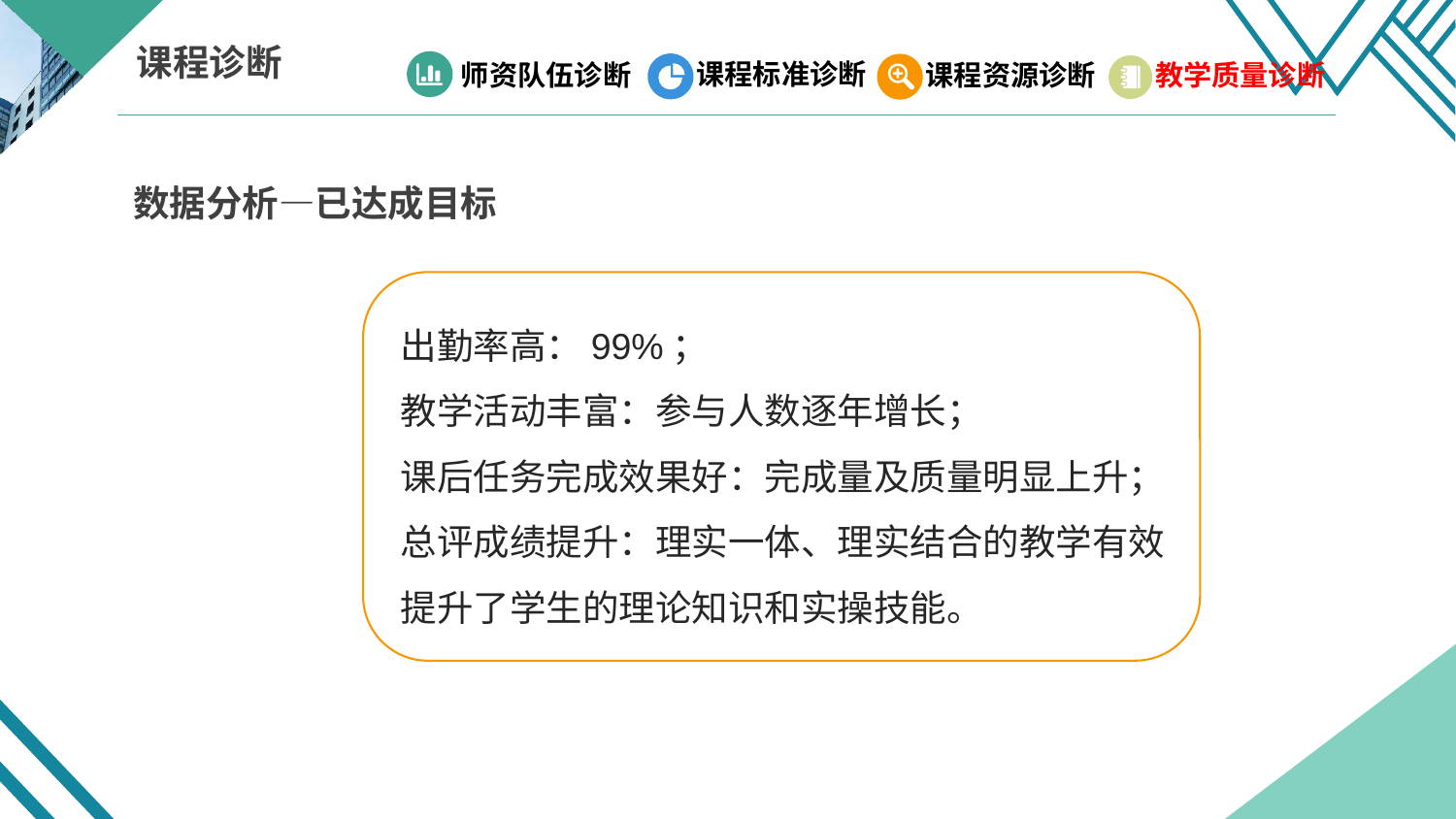

课程诊断
课程标准诊断
师资队伍诊断
课程资源诊断
教学质量诊断

数据分析—已达成目标

出勤率高：99%；
教学活动丰富：参与人数逐年增长；
课后任务完成效果好：完成量及质量明显上升；
总评成绩提升：理实一体、理实结合的教学有效提升了学生的理论知识和实操技能。